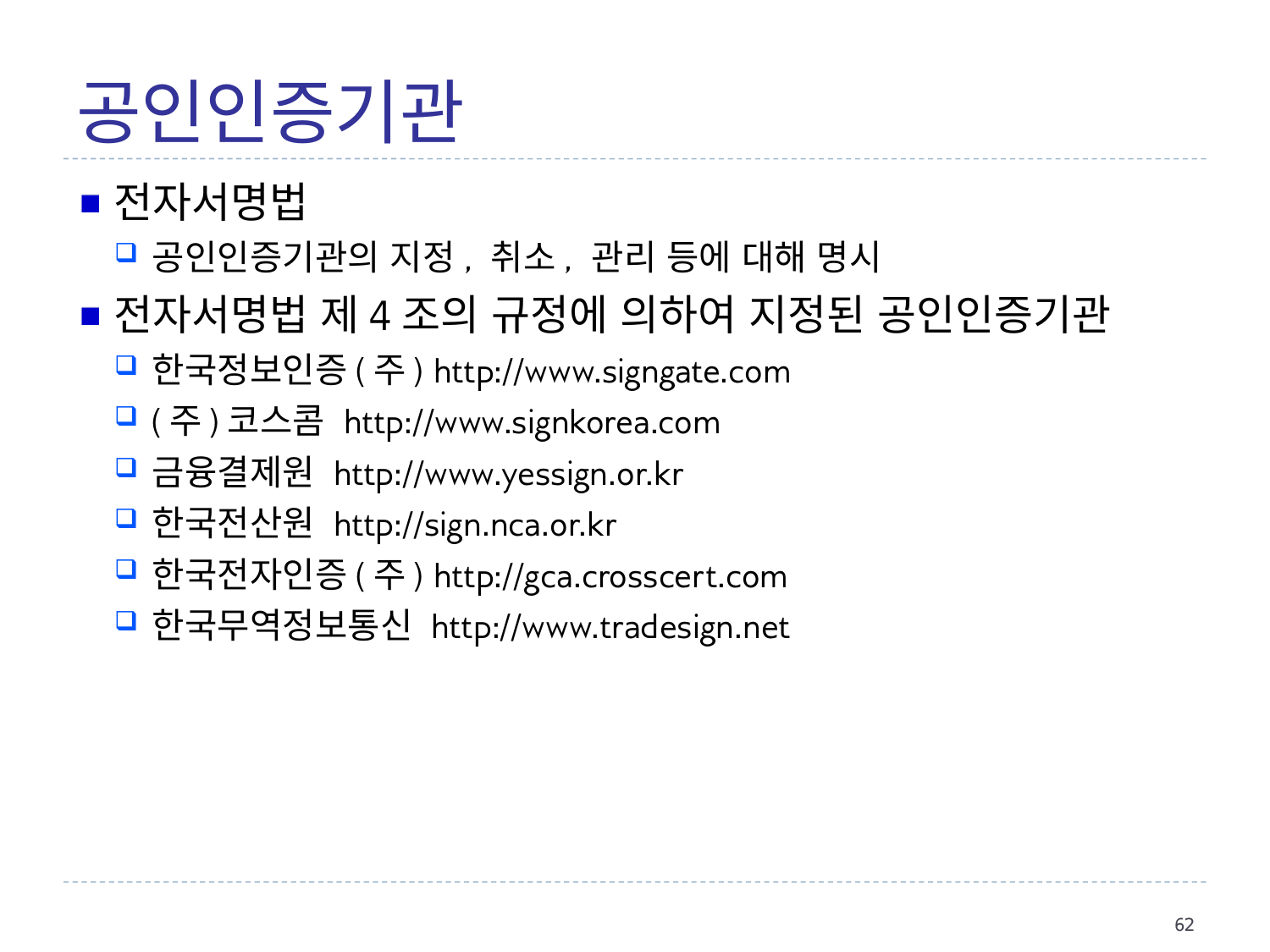

공인인증기관
전자서명법
공인인증기관의 지정, 취소, 관리 등에 대해 명시
전자서명법 제4조의 규정에 의하여 지정된 공인인증기관
한국정보인증(주) http://www.signgate.com
(주)코스콤 http://www.signkorea.com
금융결제원 http://www.yessign.or.kr
한국전산원 http://sign.nca.or.kr
한국전자인증(주) http://gca.crosscert.com
한국무역정보통신 http://www.tradesign.net

62